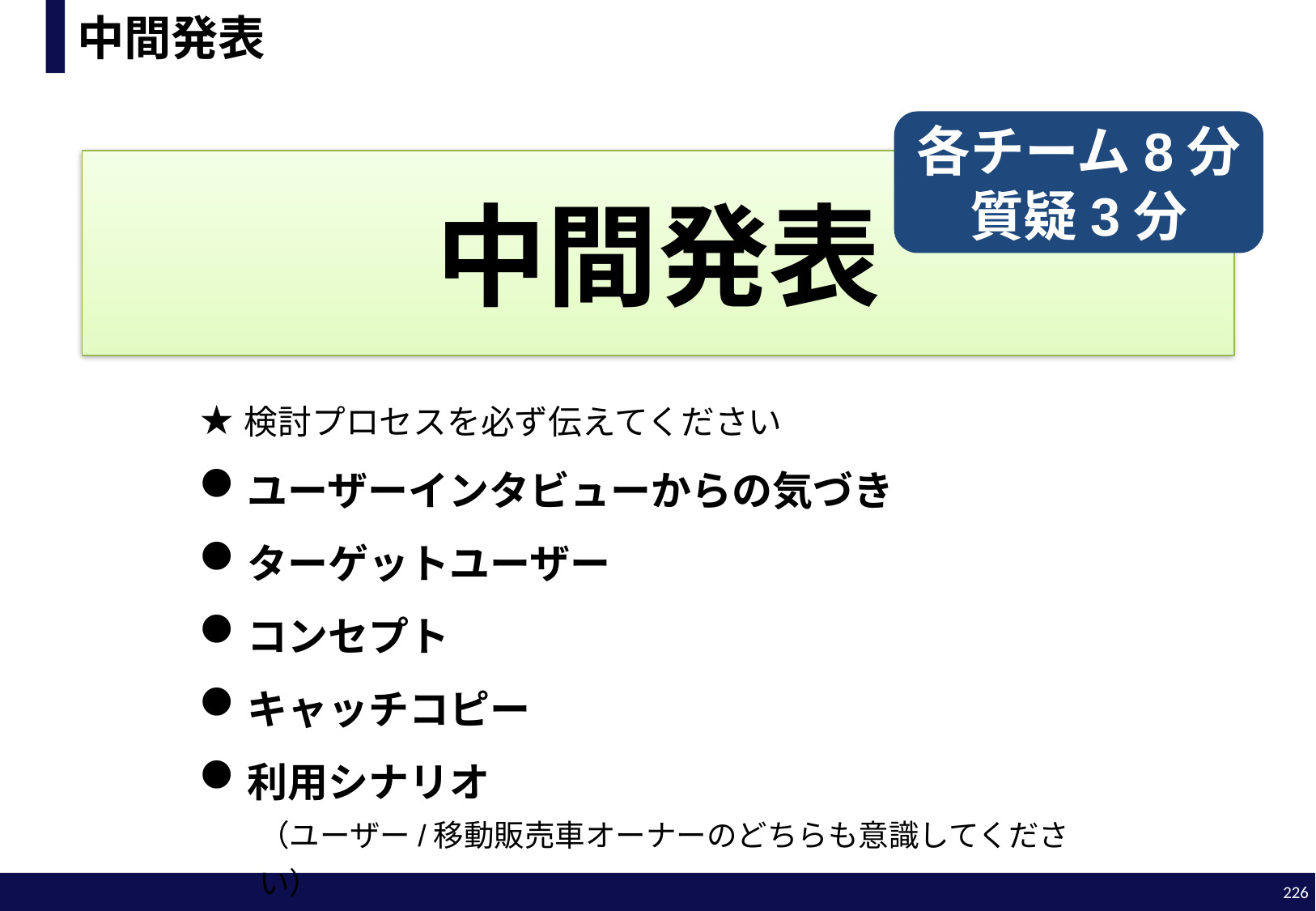

# 中間発表
各チーム8分質疑3分
中間発表
検討プロセスを必ず伝えてください
ユーザーインタビューからの気づき
ターゲットユーザー
コンセプト
キャッチコピー
利用シナリオ
（ユーザー/移動販売車オーナーのどちらも意識してください）